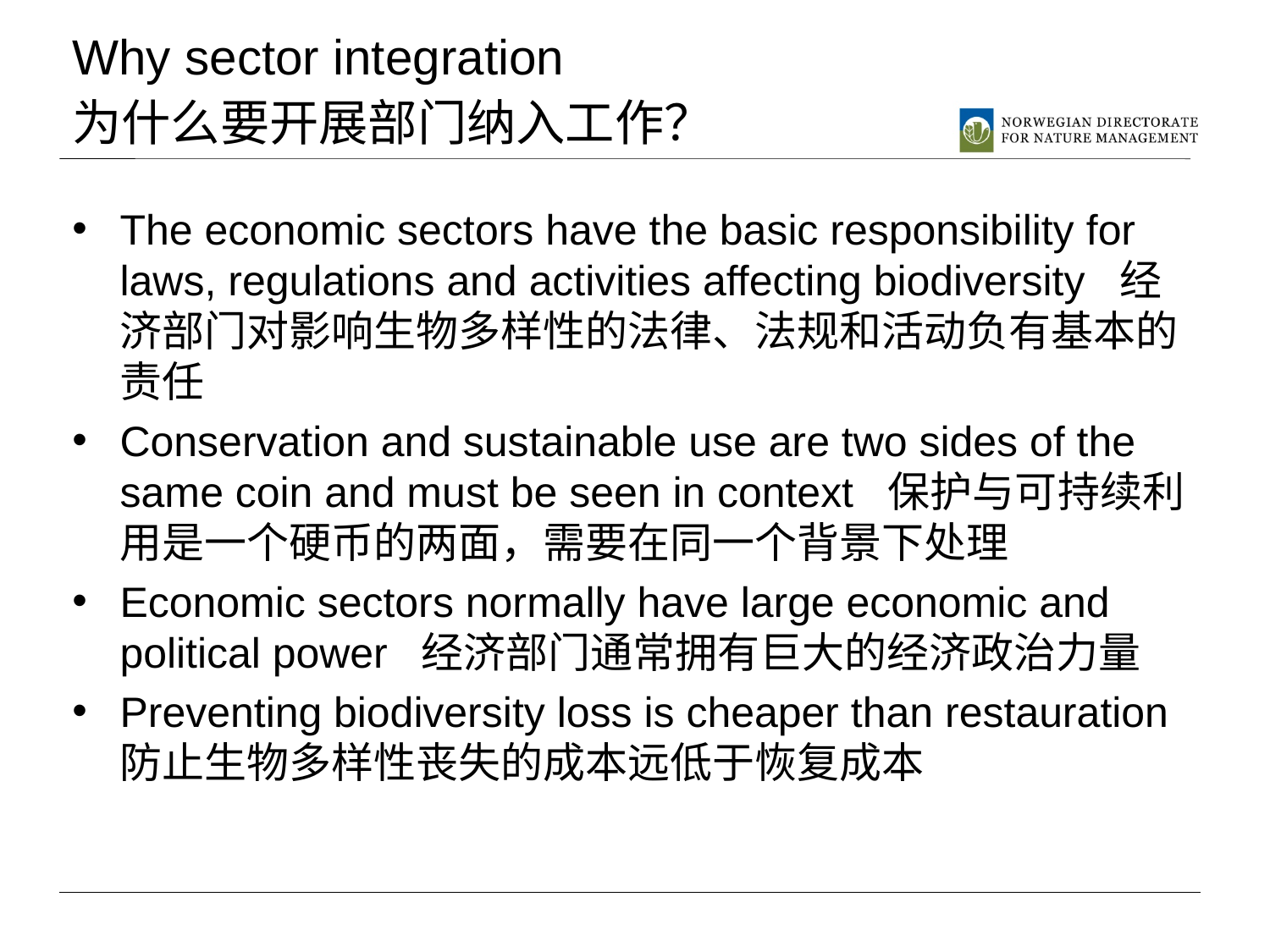

# Why sector integration 为什么要开展部门纳入工作？
The economic sectors have the basic responsibility for laws, regulations and activities affecting biodiversity  经济部门对影响生物多样性的法律、法规和活动负有基本的责任
Conservation and sustainable use are two sides of the same coin and must be seen in context  保护与可持续利用是一个硬币的两面，需要在同一个背景下处理
Economic sectors normally have large economic and political power  经济部门通常拥有巨大的经济政治力量
Preventing biodiversity loss is cheaper than restauration防止生物多样性丧失的成本远低于恢复成本